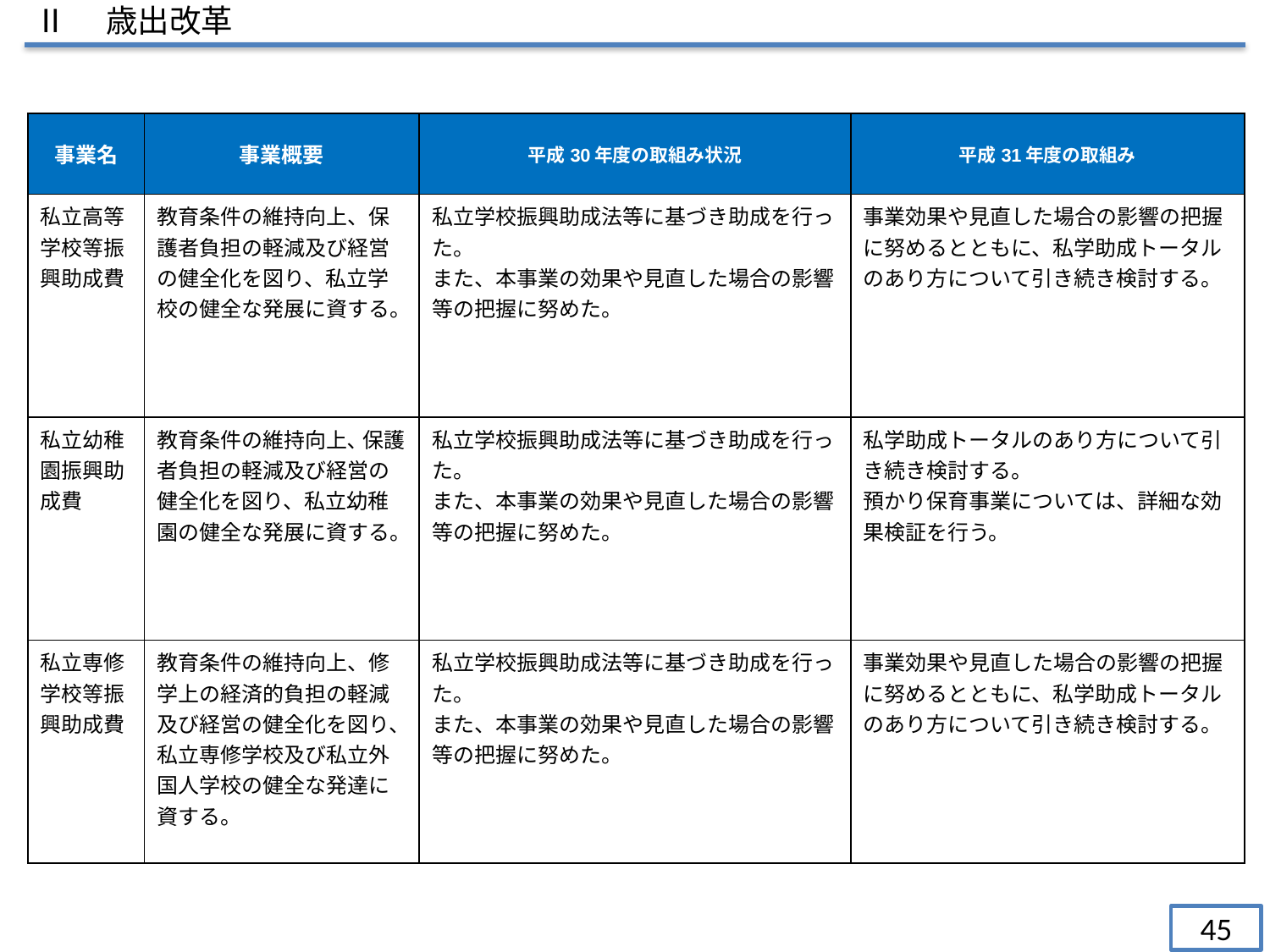

Ⅱ　歳出改革
| 事業名 | 事業概要 | 平成30年度の取組み状況 | 平成31年度の取組み |
| --- | --- | --- | --- |
| 私立高等学校等振興助成費 | 教育条件の維持向上、保護者負担の軽減及び経営の健全化を図り、私立学校の健全な発展に資する。 | 私立学校振興助成法等に基づき助成を行った。 また、本事業の効果や見直した場合の影響等の把握に努めた。 | 事業効果や見直した場合の影響の把握に努めるとともに、私学助成トータルのあり方について引き続き検討する。 |
| 私立幼稚園振興助成費 | 教育条件の維持向上､ 保護者負担の軽減及び経営の健全化を図り、私立幼稚園の健全な発展に資する。 | 私立学校振興助成法等に基づき助成を行った。 また、本事業の効果や見直した場合の影響等の把握に努めた。 | 私学助成トータルのあり方について引き続き検討する。 預かり保育事業については、詳細な効果検証を行う。 |
| 私立専修学校等振興助成費 | 教育条件の維持向上、修学上の経済的負担の軽減及び経営の健全化を図り、私立専修学校及び私立外国人学校の健全な発達に資する。 | 私立学校振興助成法等に基づき助成を行った。 また、本事業の効果や見直した場合の影響等の把握に努めた。 | 事業効果や見直した場合の影響の把握に努めるとともに、私学助成トータルのあり方について引き続き検討する。 |
45